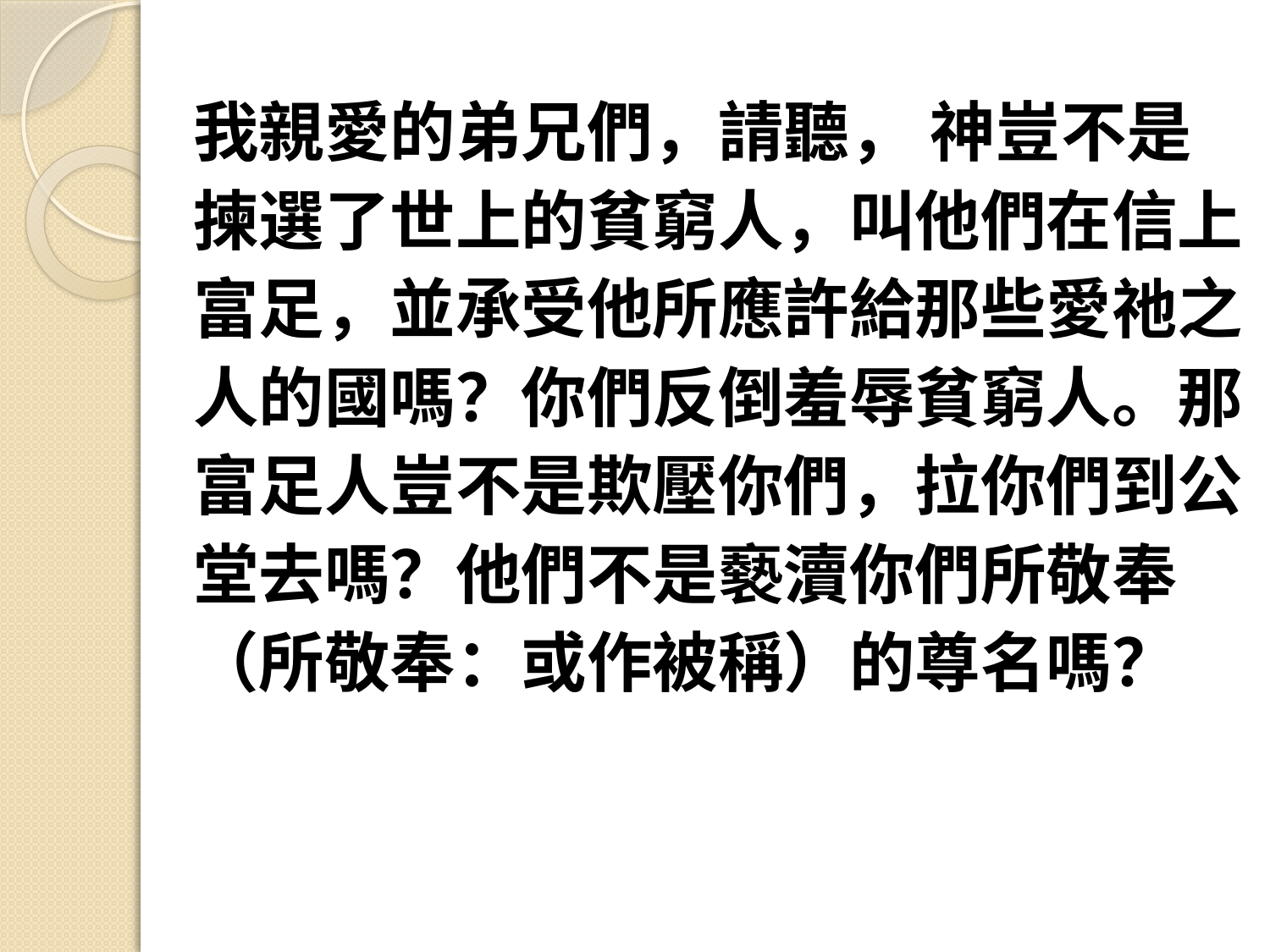

我親愛的弟兄們，請聽， 神豈不是
揀選了世上的貧窮人，叫他們在信上
富足，並承受他所應許給那些愛祂之
人的國嗎？你們反倒羞辱貧窮人。那
富足人豈不是欺壓你們，拉你們到公
堂去嗎？他們不是褻瀆你們所敬奉
（所敬奉：或作被稱）的尊名嗎？